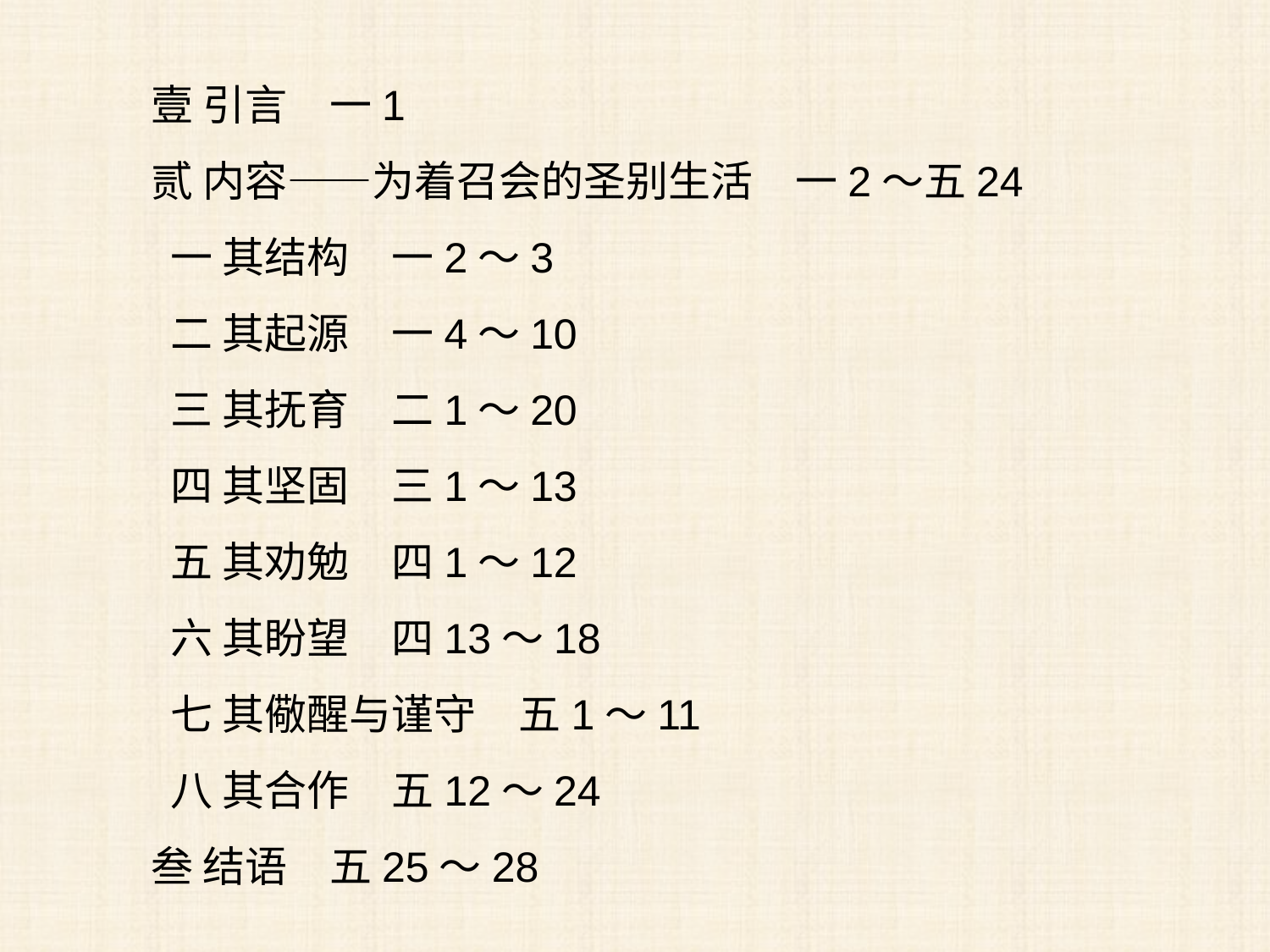

壹 引言　一1
贰 内容——为着召会的圣别生活　一2～五24
 一 其结构　一2～3
 二 其起源　一4～10
 三 其抚育　二1～20
 四 其坚固　三1～13
 五 其劝勉　四1～12
 六 其盼望　四13～18
 七 其儆醒与谨守　五1～11
 八 其合作　五12～24
叁 结语　五25～28